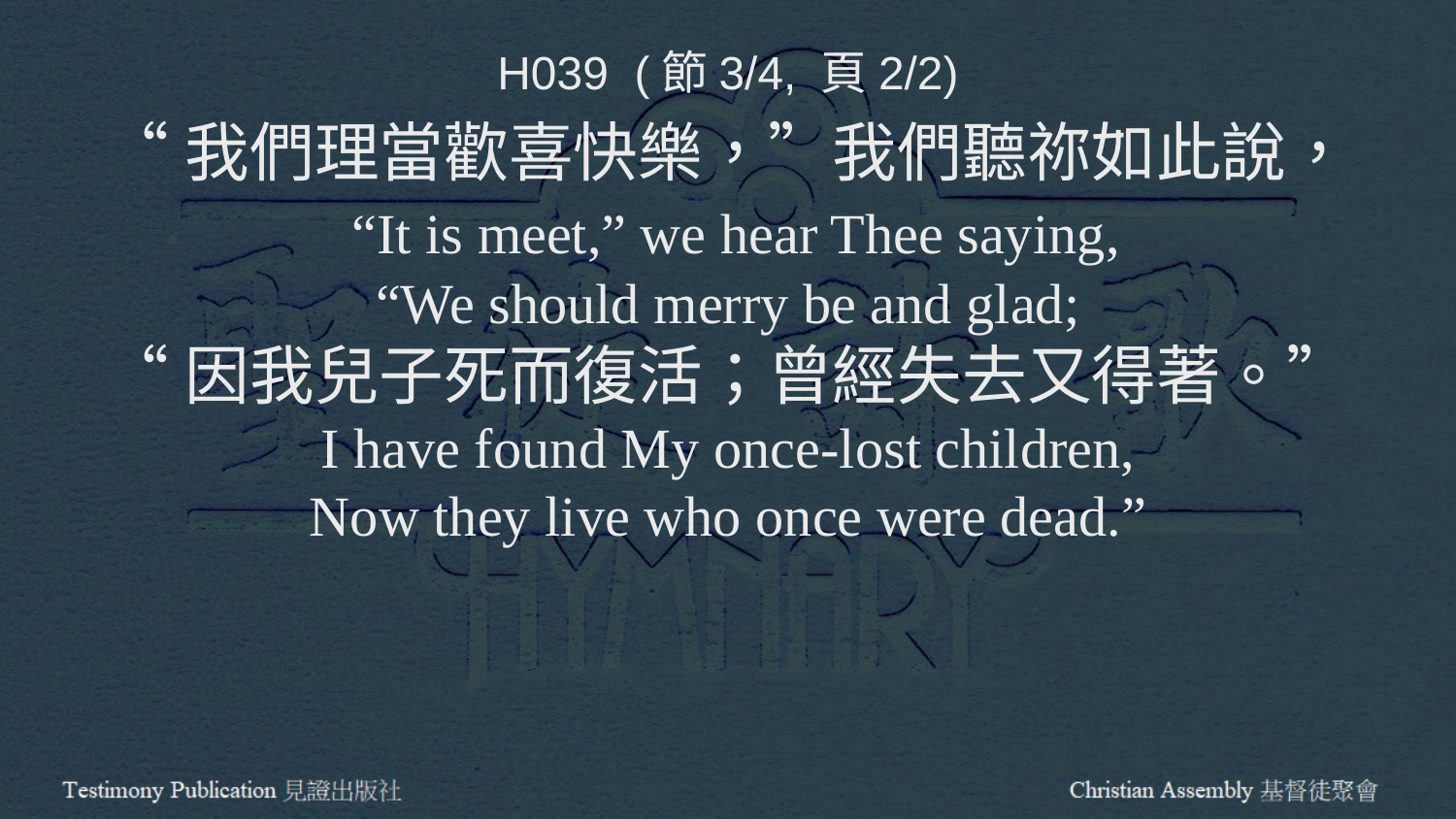

H039  (節3/4, 頁2/2)
“我們理當歡喜快樂，”我們聽祢如此說，
 “It is meet,” we hear Thee saying,
“We should merry be and glad;
“因我兒子死而復活；曾經失去又得著。”
I have found My once-lost children,
Now they live who once were dead.”